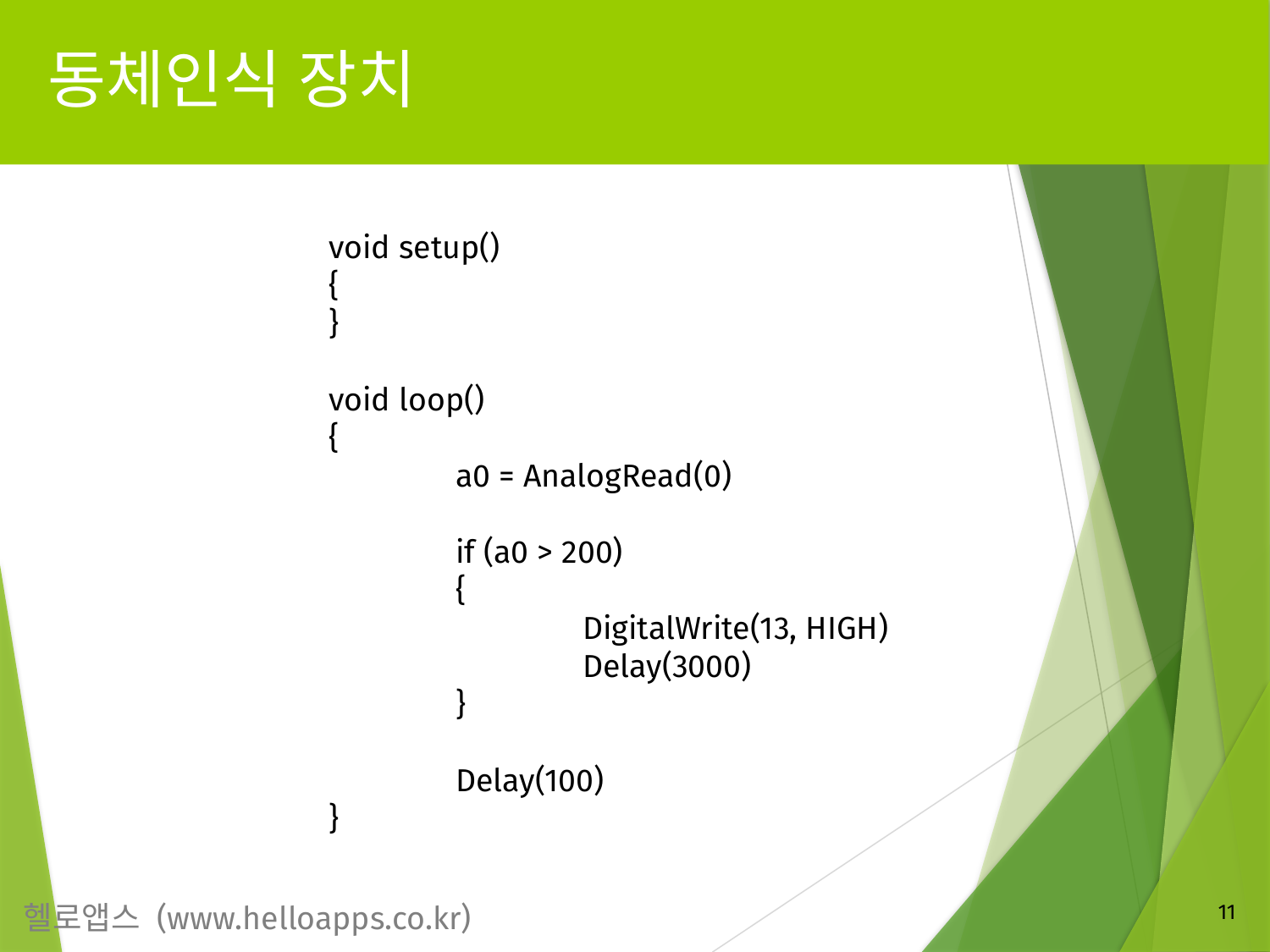

# 동체인식 장치

        void setup()
        {
        }

        void loop()
        {
	        a0 = AnalogRead(0)

	        if (a0 > 200)
	        {
		        DigitalWrite(13, HIGH)
		        Delay(3000)
	        }

	        Delay(100)
        }
11